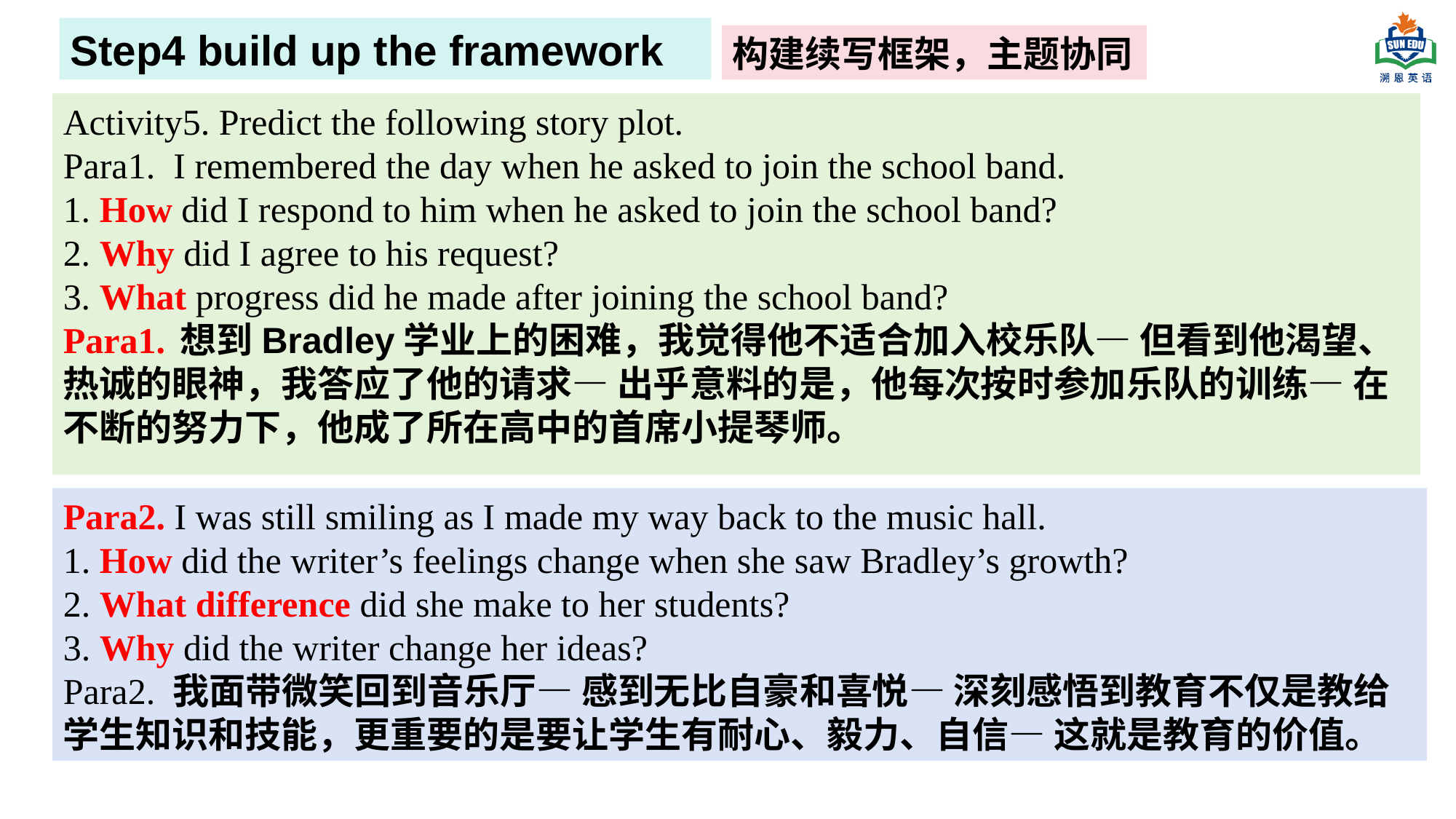

Step4 build up the framework
构建续写框架，主题协同
Activity5. Predict the following story plot.
Para1.  I remembered the day when he asked to join the school band.
1. How did I respond to him when he asked to join the school band?
2. Why did I agree to his request?
3. What progress did he made after joining the school band?
Para1. 想到Bradley学业上的困难，我觉得他不适合加入校乐队— 但看到他渴望、热诚的眼神，我答应了他的请求— 出乎意料的是，他每次按时参加乐队的训练— 在不断的努力下，他成了所在高中的首席小提琴师。

Para2. I was still smiling as I made my way back to the music hall.
1. How did the writer’s feelings change when she saw Bradley’s growth?
2. What difference did she make to her students?
3. Why did the writer change her ideas?
Para2. 我面带微笑回到音乐厅— 感到无比自豪和喜悦— 深刻感悟到教育不仅是教给学生知识和技能，更重要的是要让学生有耐心、毅力、自信— 这就是教育的价值。